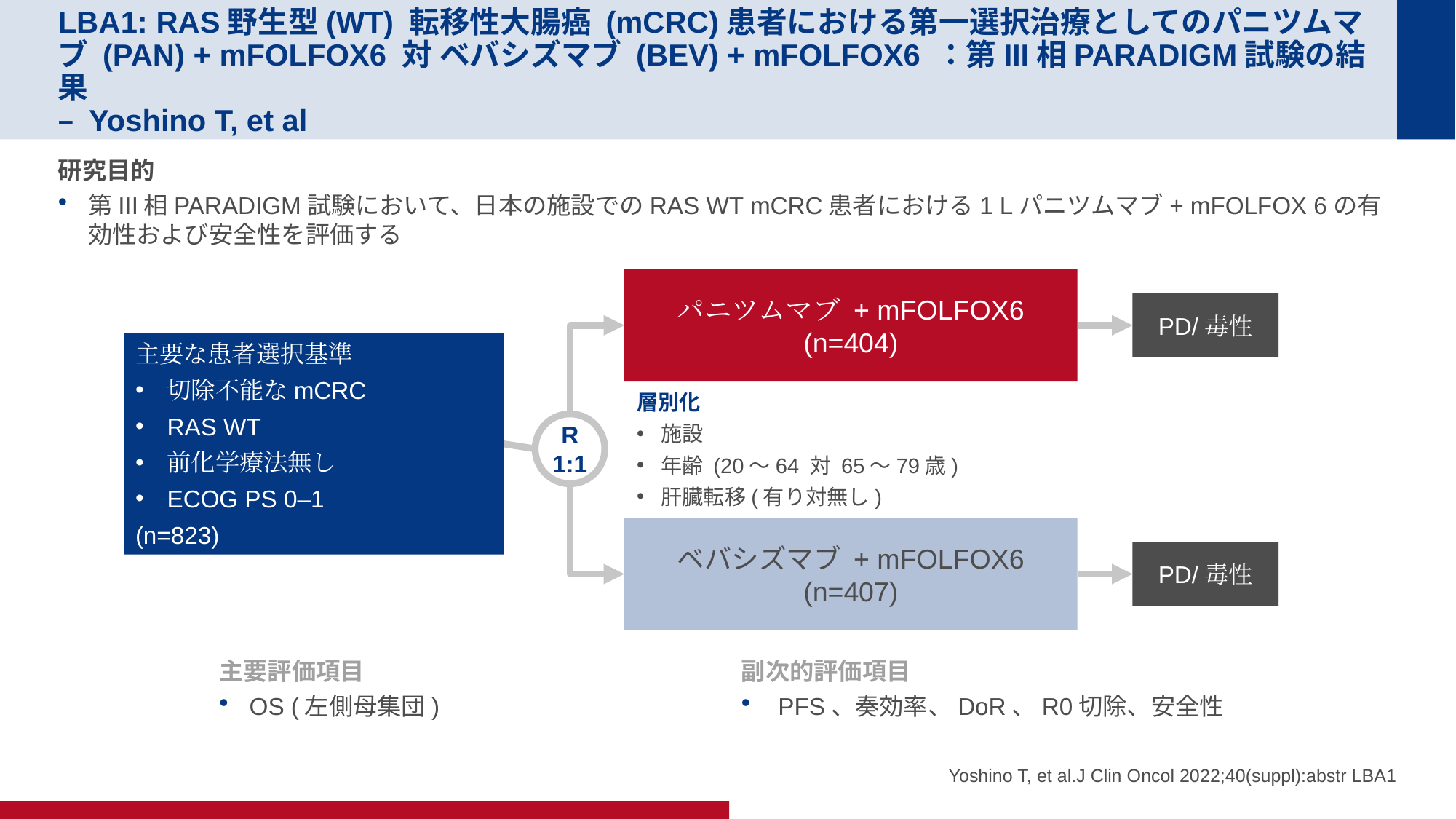

# LBA1: RAS野生型(WT) 転移性大腸癌 (mCRC)患者における第一選択治療としてのパニツムマブ (PAN) + mFOLFOX6 対 ベバシズマブ (BEV) + mFOLFOX6 ：第III相PARADIGM試験の結果 – Yoshino T, et al
研究目的
第III相PARADIGM試験において、日本の施設でのRAS WT mCRC患者における1 Lパニツムマブ+ mFOLFOX 6の有効性および安全性を評価する
パニツムマブ + mFOLFOX6
(n=404)
PD/毒性
主要な患者選択基準
切除不能なmCRC
RAS WT
前化学療法無し
ECOG PS 0–1
(n=823)
層別化
施設
年齢 (20〜64 対 65〜79歳)
肝臓転移(有り対無し)
R
1:1
ベバシズマブ + mFOLFOX6
(n=407)
PD/毒性
主要評価項目
OS (左側母集団)
副次的評価項目
 PFS、奏効率、DoR、R0切除、安全性
Yoshino T, et al.J Clin Oncol 2022;40(suppl):abstr LBA1